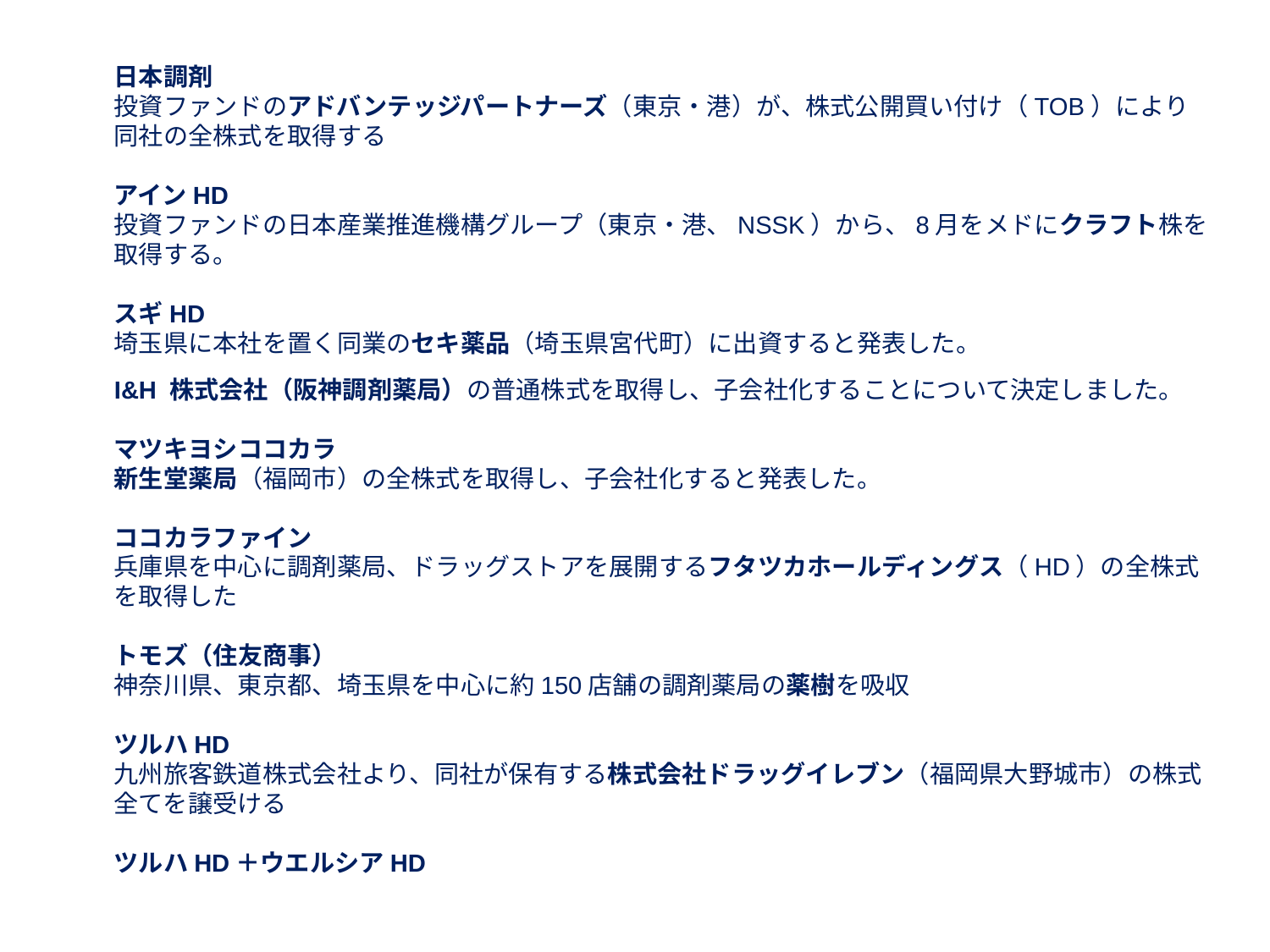

日本調剤
投資ファンドのアドバンテッジパートナーズ（東京・港）が、株式公開買い付け（TOB）により
同社の全株式を取得する

アインHD
投資ファンドの日本産業推進機構グループ（東京・港、NSSK）から、8月をメドにクラフト株を
取得する。

スギHD
埼玉県に本社を置く同業のセキ薬品（埼玉県宮代町）に出資すると発表した。

I&H 株式会社（阪神調剤薬局）の普通株式を取得し、子会社化することについて決定しました。

マツキヨシココカラ
新生堂薬局（福岡市）の全株式を取得し、子会社化すると発表した。

ココカラファイン
兵庫県を中心に調剤薬局、ドラッグストアを展開するフタツカホールディングス（HD）の全株式
を取得した

トモズ（住友商事）
神奈川県、東京都、埼玉県を中心に約150店舗の調剤薬局の薬樹を吸収

ツルハHD
九州旅客鉄道株式会社より、同社が保有する株式会社ドラッグイレブン（福岡県大野城市）の株式
全てを譲受ける

ツルハHD＋ウエルシアHD